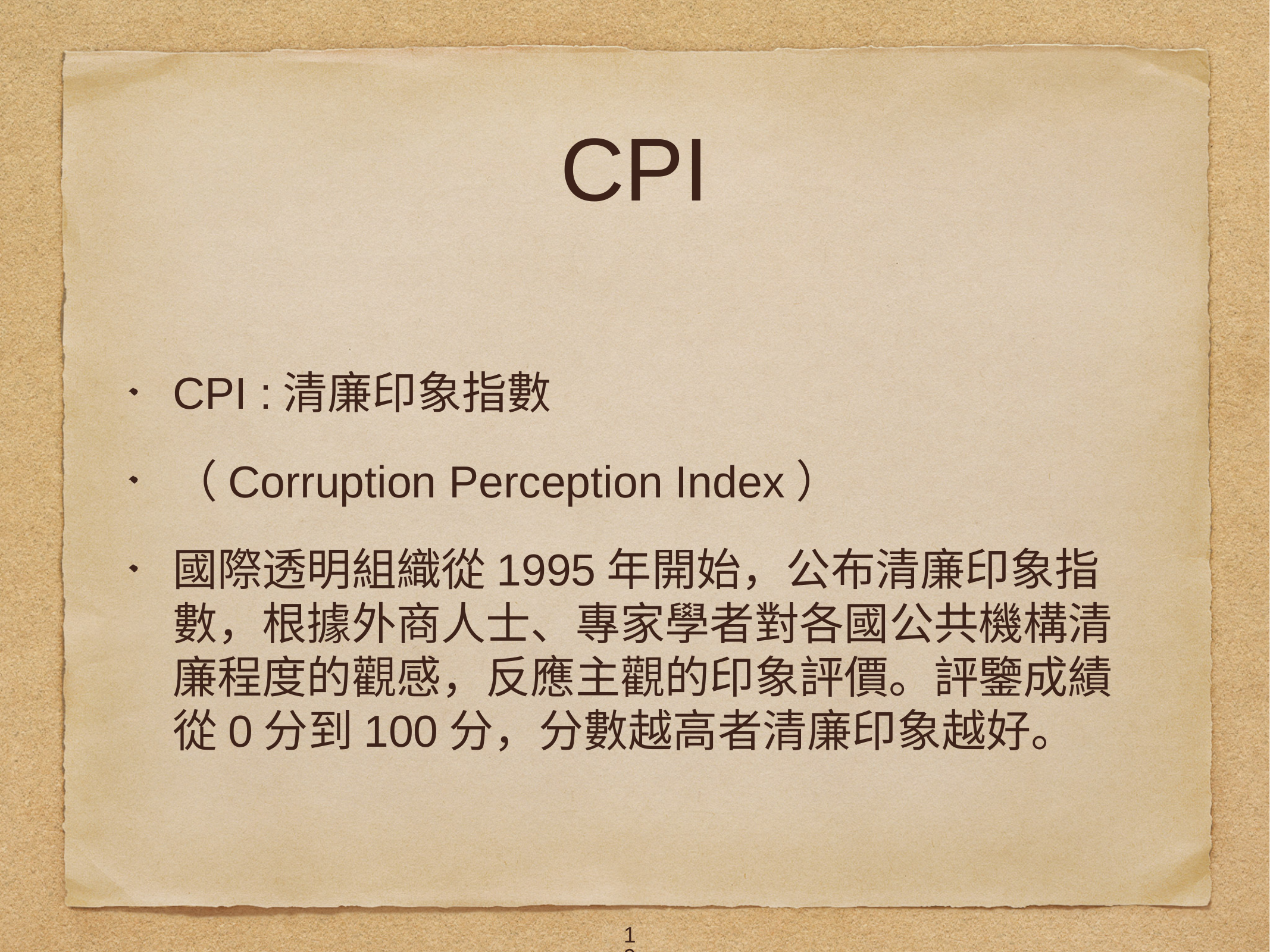

# CPI
CPI :清廉印象指數
（Corruption Perception Index）
國際透明組織從1995年開始，公布清廉印象指數，根據外商人士、專家學者對各國公共機構清廉程度的觀感，反應主觀的印象評價。評鑒成績從0分到100分，分數越高者清廉印象越好。
19